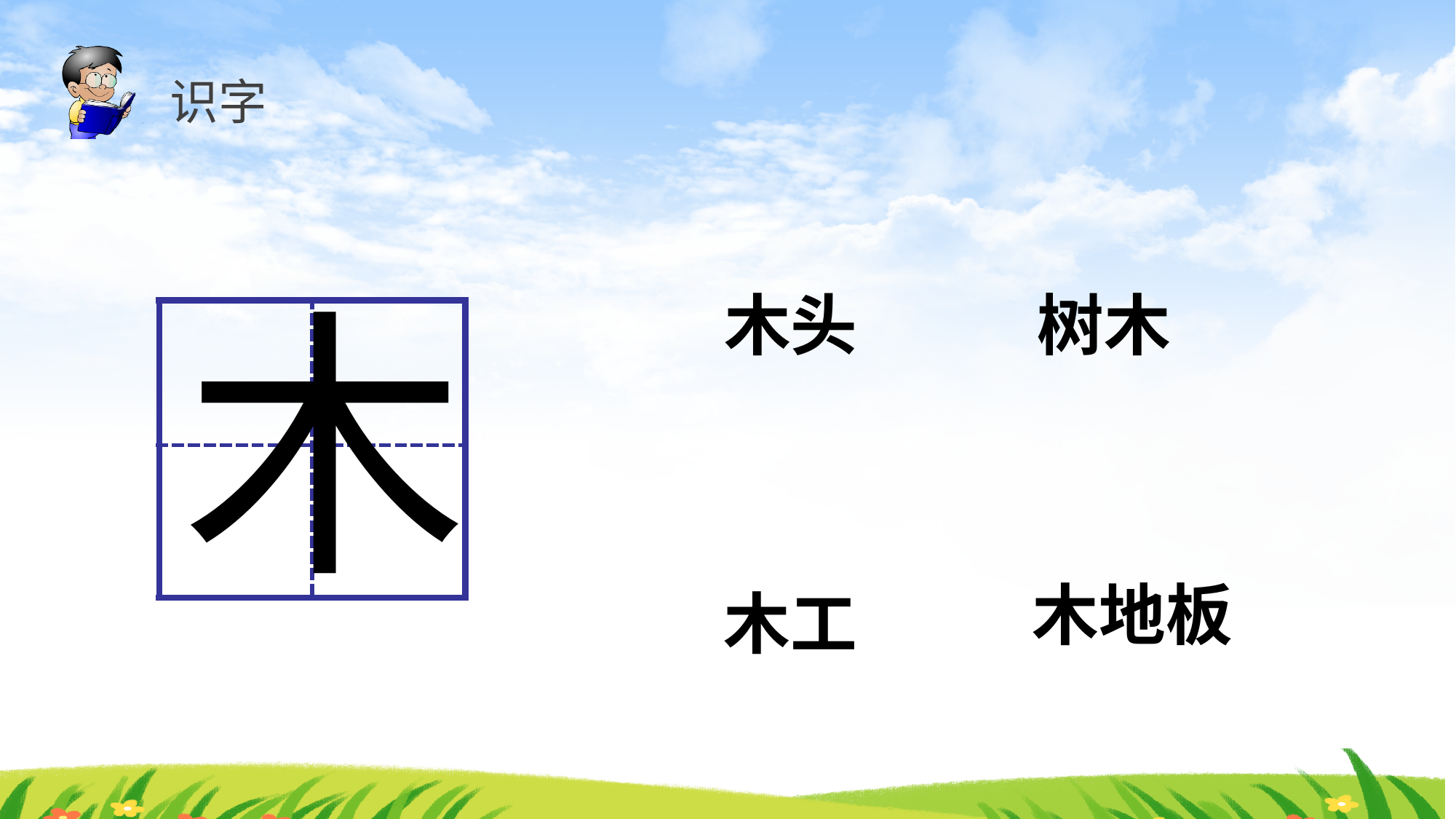

识字
木
木头
树木
|  |  |
| --- | --- |
|  |  |
木地板
木工